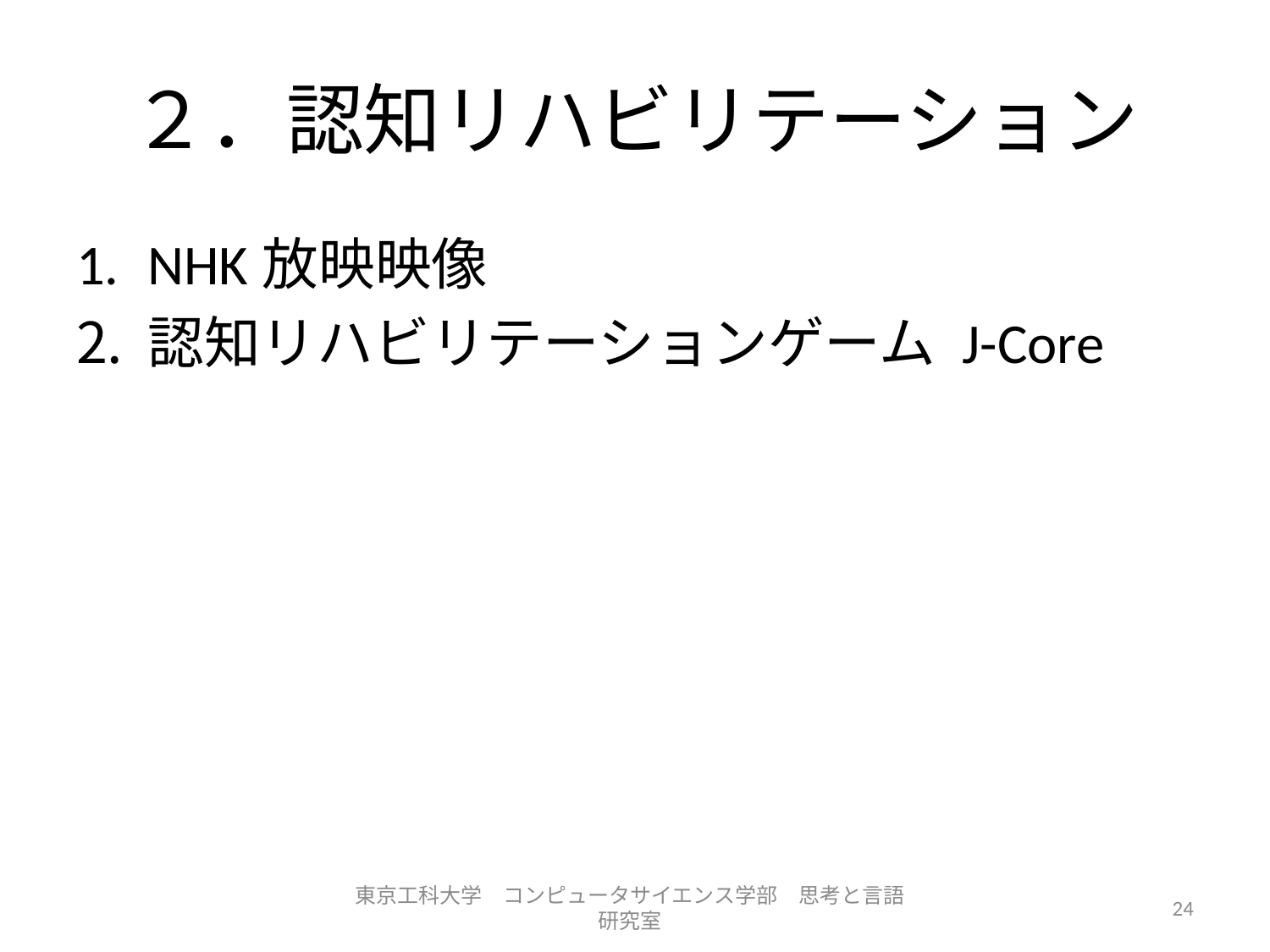

# ２．認知リハビリテーション
NHK放映映像
認知リハビリテーションゲーム J-Core
東京工科大学　コンピュータサイエンス学部　思考と言語研究室
24